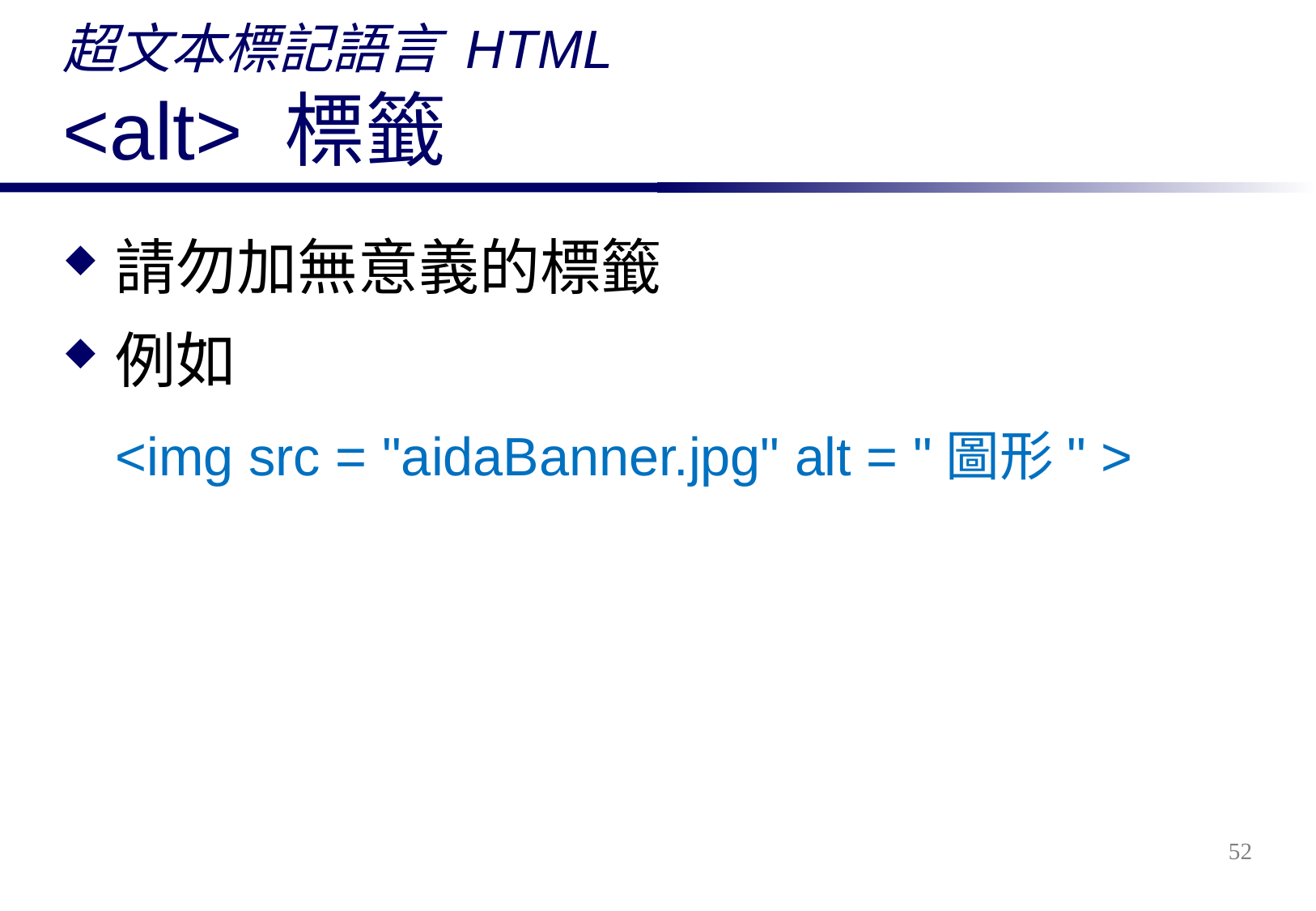

# 超文本標記語言 HTML <alt> 標籤
請勿加無意義的標籤
例如
	<img src = "aidaBanner.jpg" alt = "圖形" >

52